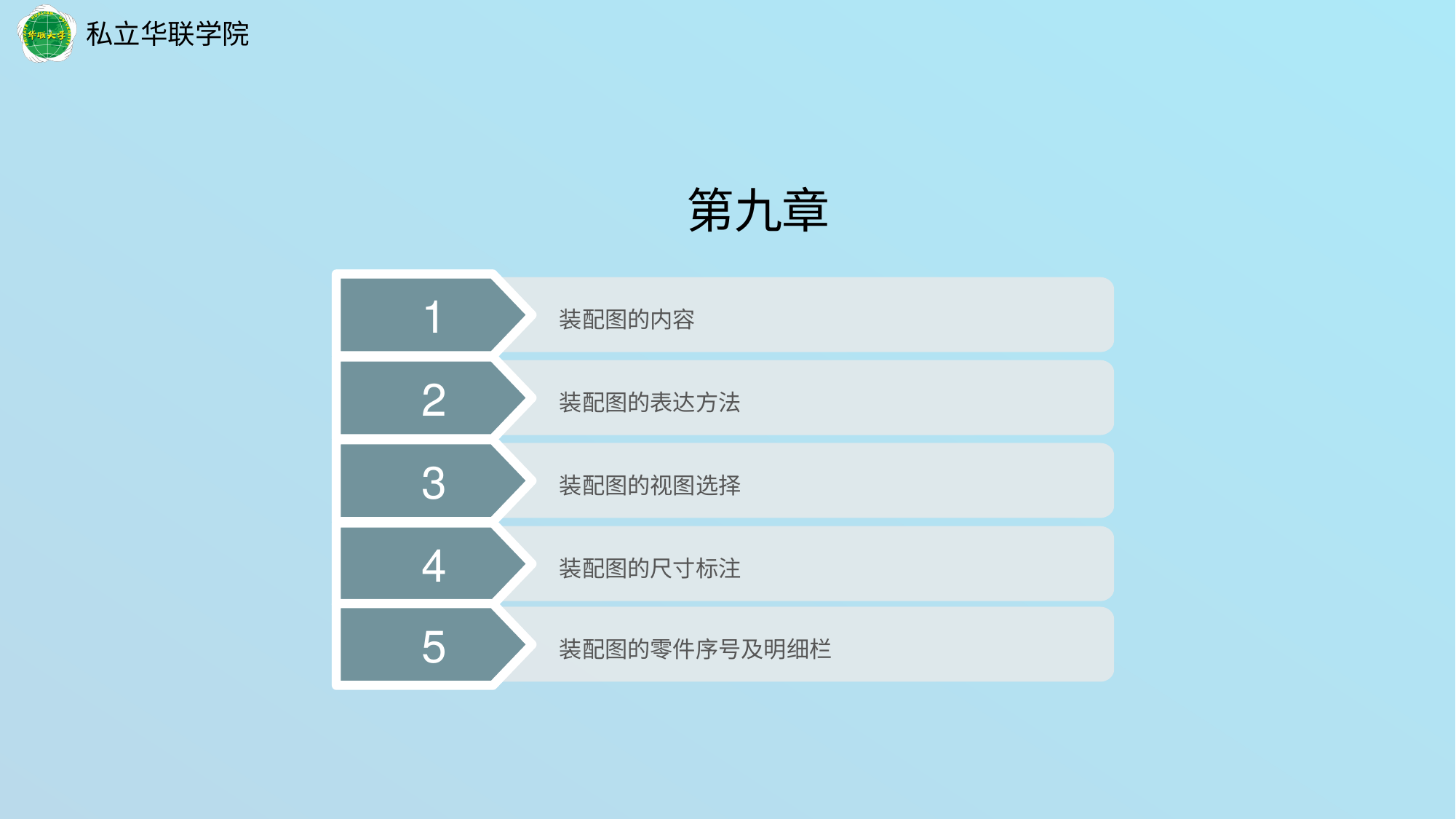

第九章
1
    装配图的内容
2
    装配图的表达方法
3
    装配图的视图选择
4
    装配图的尺寸标注
5
    装配图的零件序号及明细栏